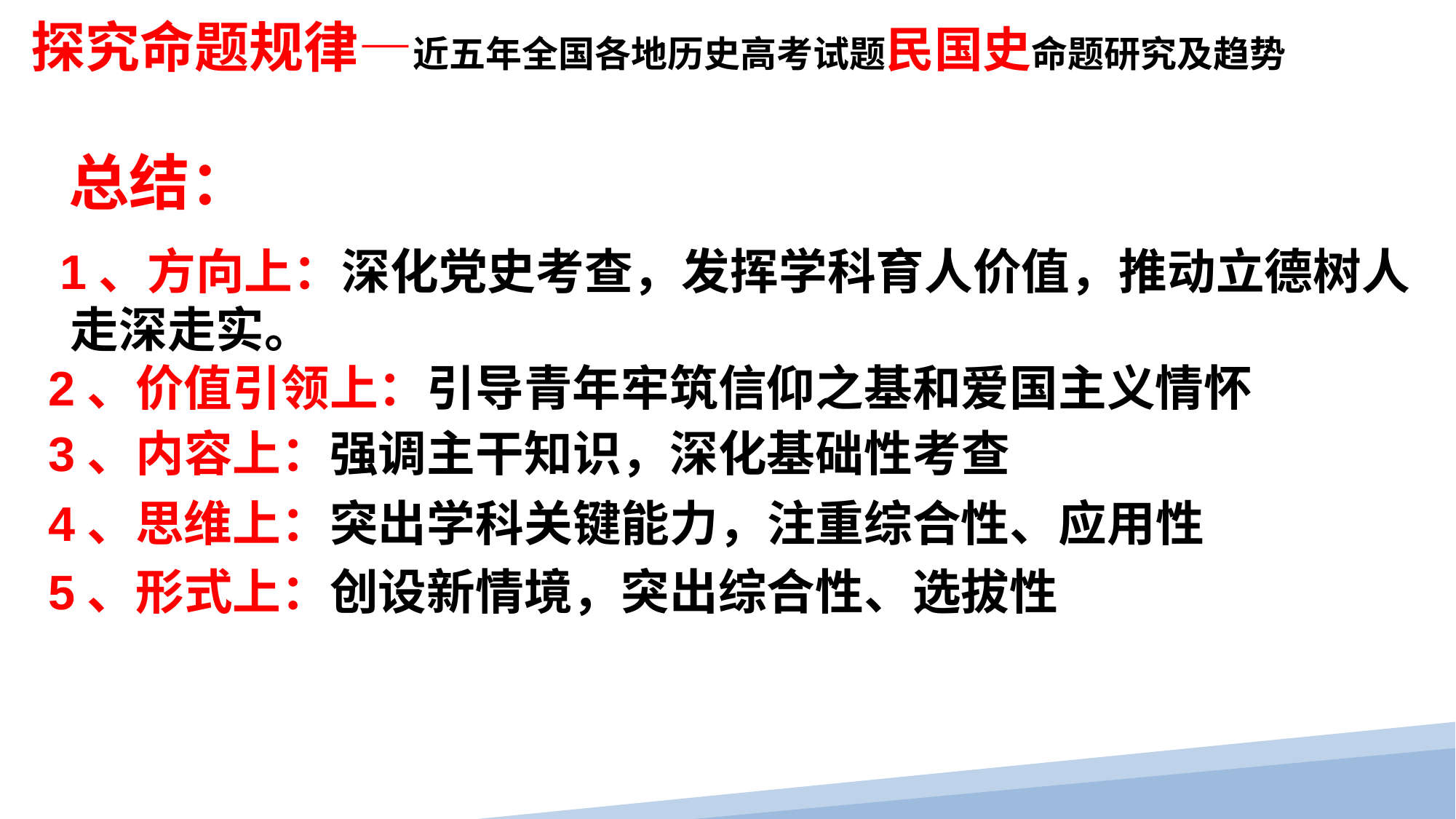

探究命题规律—近五年全国各地历史高考试题民国史命题研究及趋势

  总结：
 1、方向上：深化党史考查，发挥学科育人价值，推动立德树人    走深走实。
2、价值引领上：引导青年牢筑信仰之基和爱国主义情怀

3、内容上：强调主干知识，深化基础性考查
4、思维上：突出学科关键能力，注重综合性、应用性
5、形式上：创设新情境，突出综合性、选拔性

31